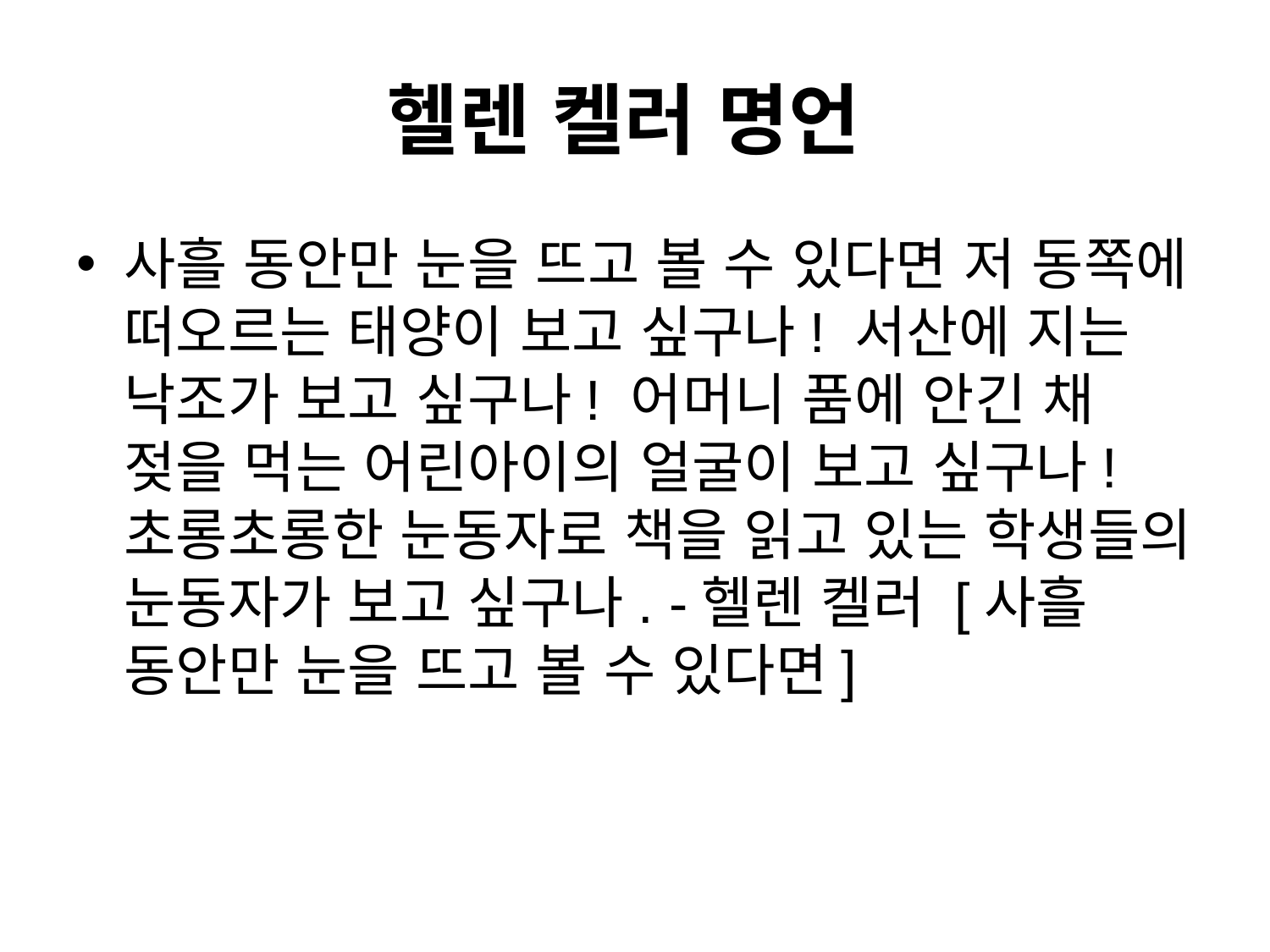

# 헬렌 켈러 명언
사흘 동안만 눈을 뜨고 볼 수 있다면 저 동쪽에 떠오르는 태양이 보고 싶구나! 서산에 지는 낙조가 보고 싶구나! 어머니 품에 안긴 채 젖을 먹는 어린아이의 얼굴이 보고 싶구나! 초롱초롱한 눈동자로 책을 읽고 있는 학생들의 눈동자가 보고 싶구나. -헬렌 켈러 [사흘 동안만 눈을 뜨고 볼 수 있다면]